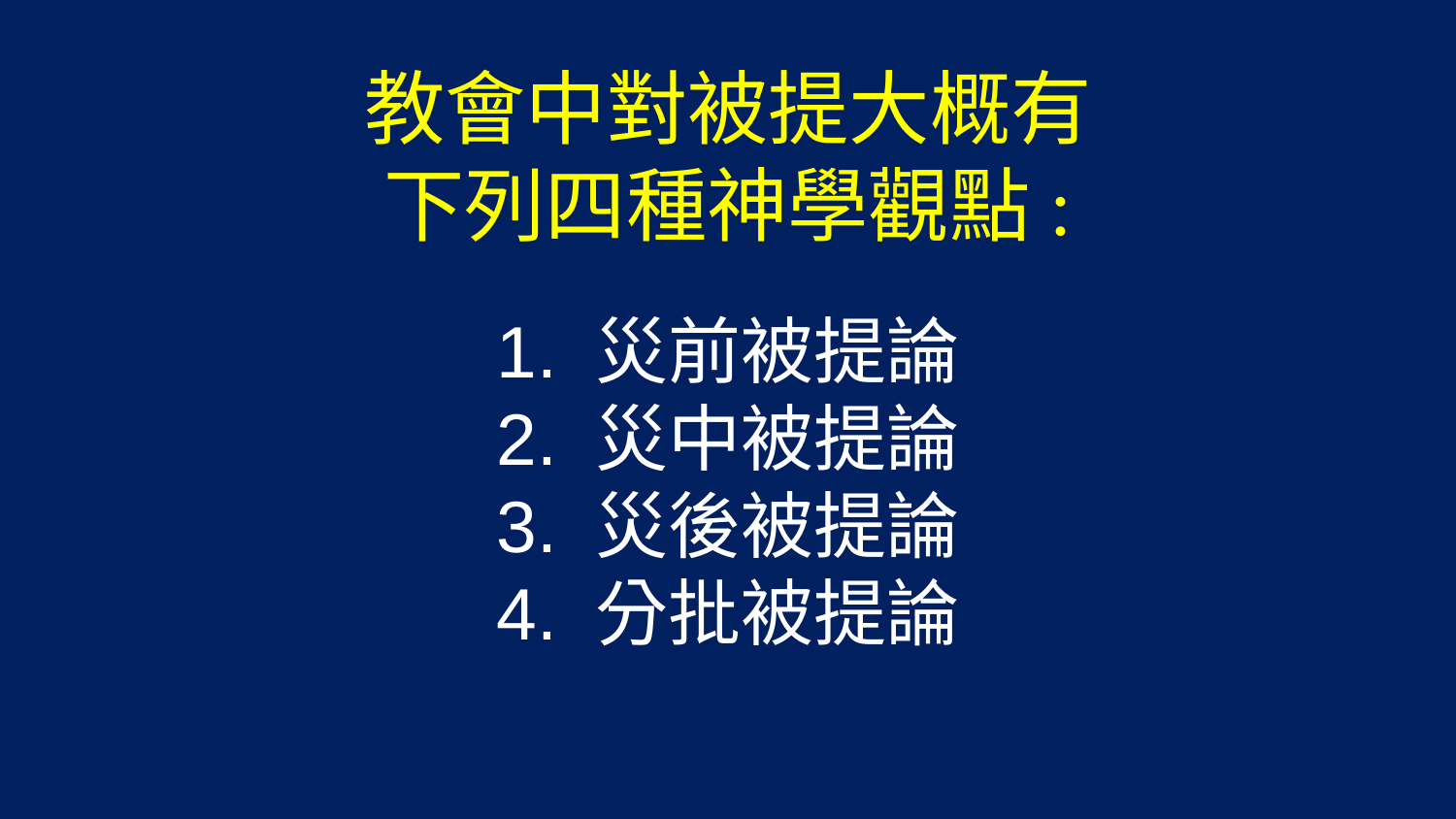

# 教會中對被提大概有 下列四種神學觀點: 1. 災前被提論 2. 災中被提論 3. 災後被提論 4. 分批被提論